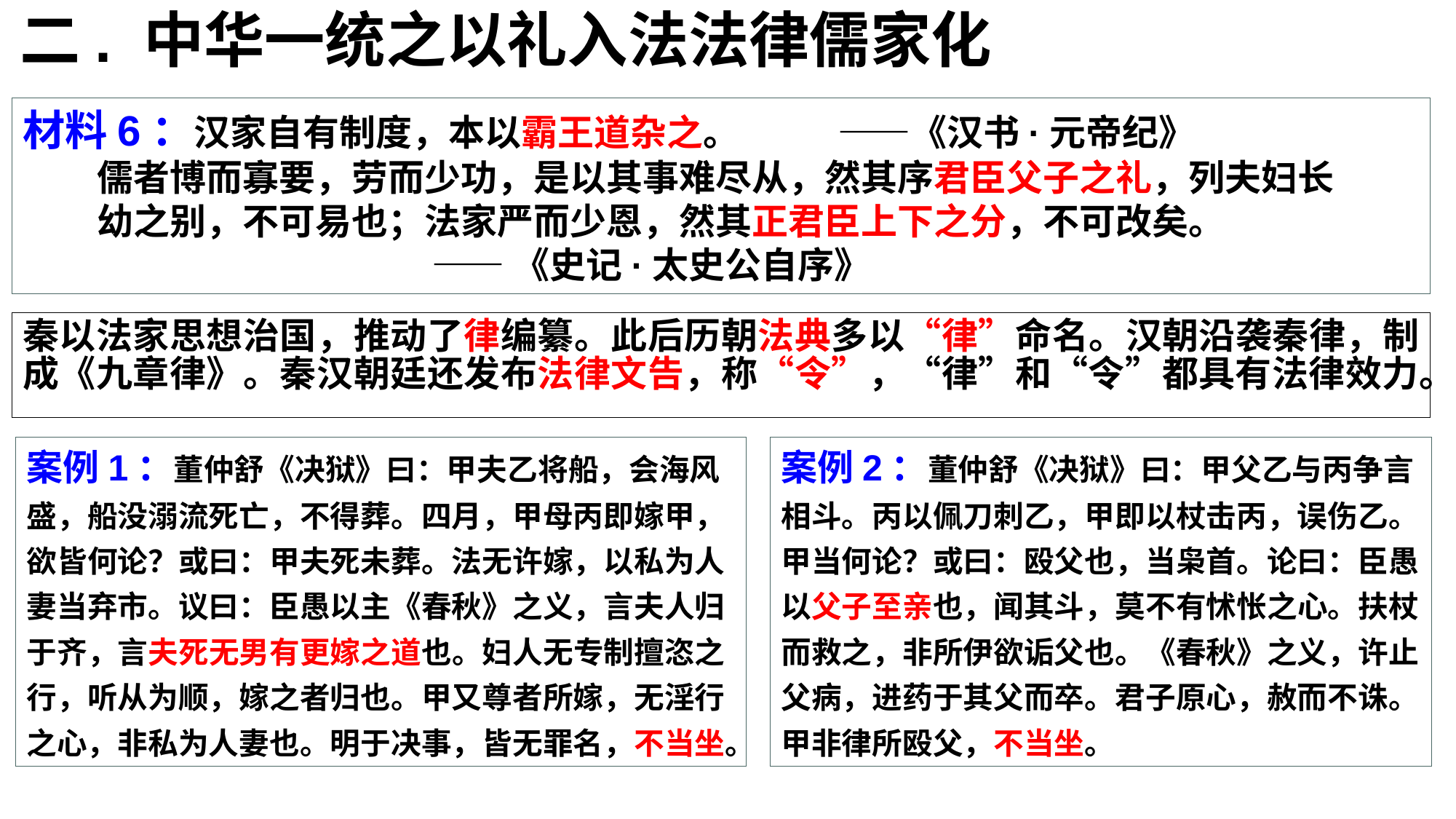

二. 中华一统之以礼入法法律儒家化
材料6：汉家自有制度，本以霸王道杂之。            ——《汉书·元帝纪》
        儒者博而寡要，劳而少功，是以其事难尽从，然其序君臣父子之礼，列夫妇长
        幼之别，不可易也；法家严而少恩，然其正君臣上下之分，不可改矣。
                                                  ——《史记·太史公自序》

秦以法家思想治国，推动了律编纂。此后历朝法典多以“律”命名。汉朝沿袭秦律，制成《九章律》。秦汉朝廷还发布法律文告，称“令”，“律”和“令”都具有法律效力。

案例1：董仲舒《决狱》曰：甲夫乙将船，会海风盛，船没溺流死亡，不得葬。四月，甲母丙即嫁甲，欲皆何论？或曰：甲夫死未葬。法无许嫁，以私为人妻当弃市。议曰：臣愚以主《春秋》之义，言夫人归于齐，言夫死无男有更嫁之道也。妇人无专制擅恣之行，听从为顺，嫁之者归也。甲又尊者所嫁，无淫行之心，非私为人妻也。明于决事，皆无罪名，不当坐。
案例2：董仲舒《决狱》曰：甲父乙与丙争言相斗。丙以佩刀刺乙，甲即以杖击丙，误伤乙。甲当何论？或曰：殴父也，当枭首。论曰：臣愚以父子至亲也，闻其斗，莫不有怵怅之心。扶杖而救之，非所伊欲诟父也。《春秋》之义，许止父病，进药于其父而卒。君子原心，赦而不诛。甲非律所殴父，不当坐。